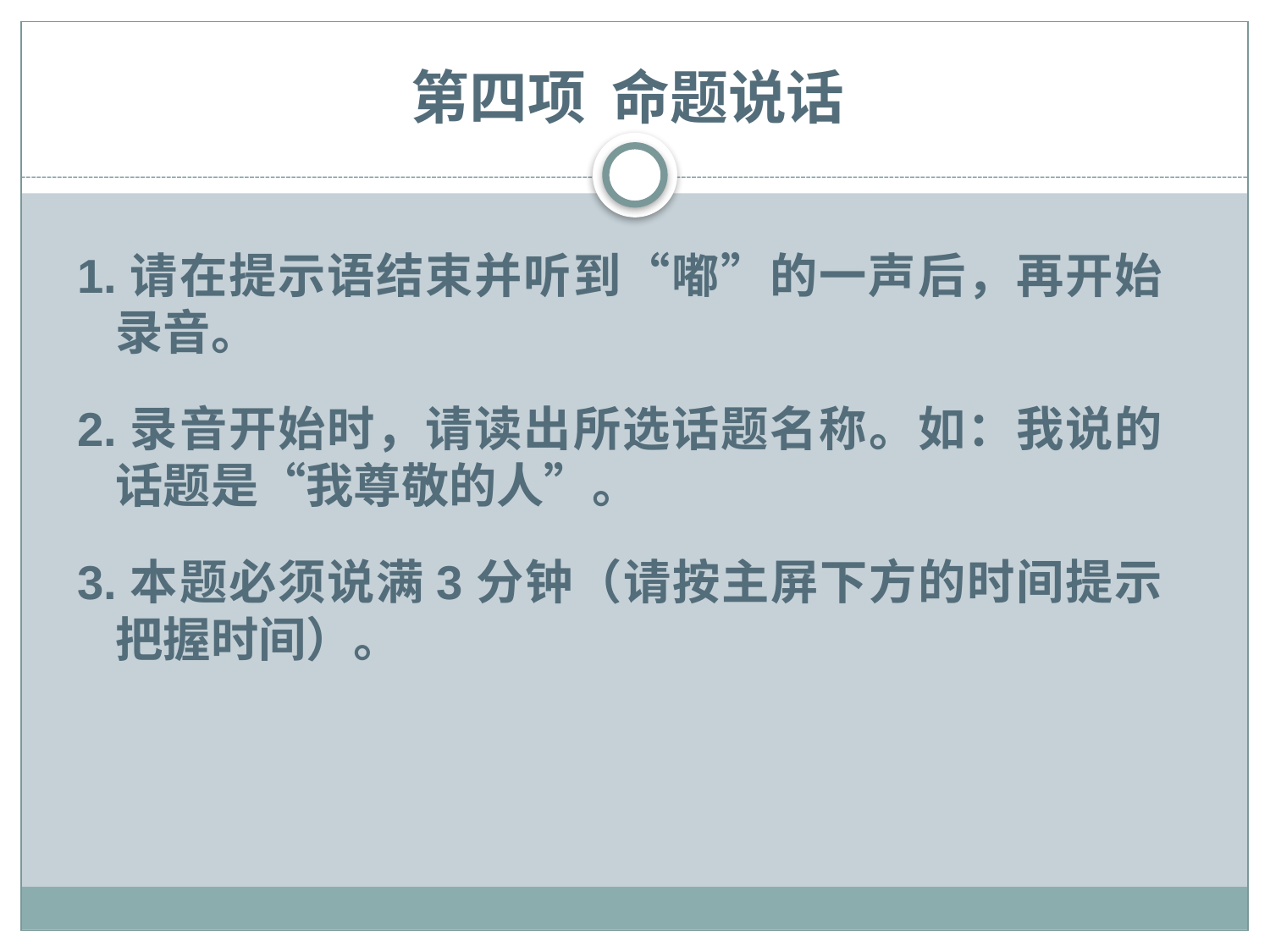

# 第四项  命题说话
1.请在提示语结束并听到“嘟”的一声后，再开始录音。

2.录音开始时，请读出所选话题名称。如：我说的话题是“我尊敬的人”。

3.本题必须说满3分钟（请按主屏下方的时间提示把握时间）。